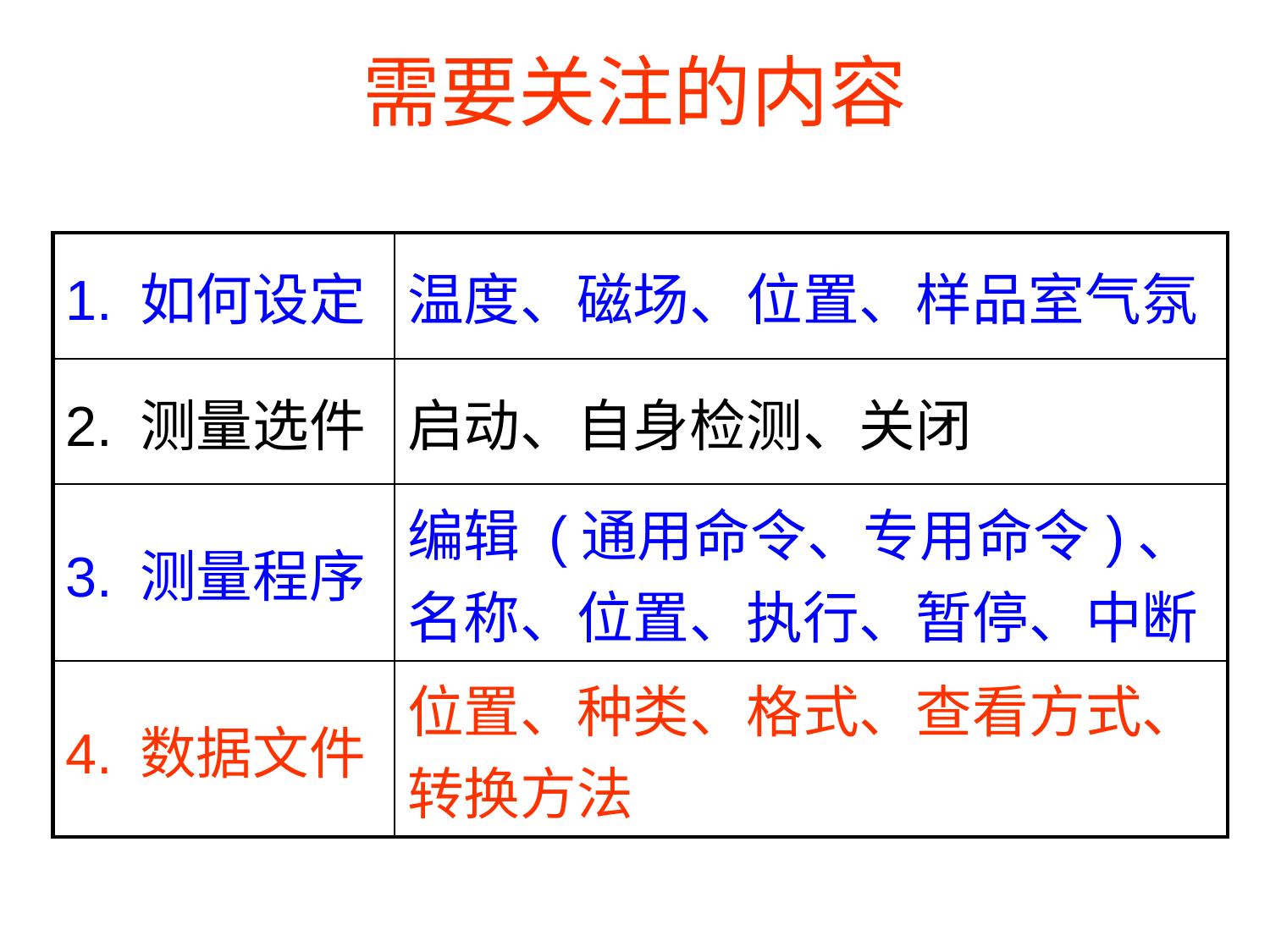

# 需要关注的内容
| 如何设定 | 温度、磁场、位置、样品室气氛 |
| --- | --- |
| 测量选件 | 启动、自身检测、关闭 |
| 测量程序 | 编辑 (通用命令、专用命令)、名称、位置、执行、暂停、中断 |
| 数据文件 | 位置、种类、格式、查看方式、转换方法 |